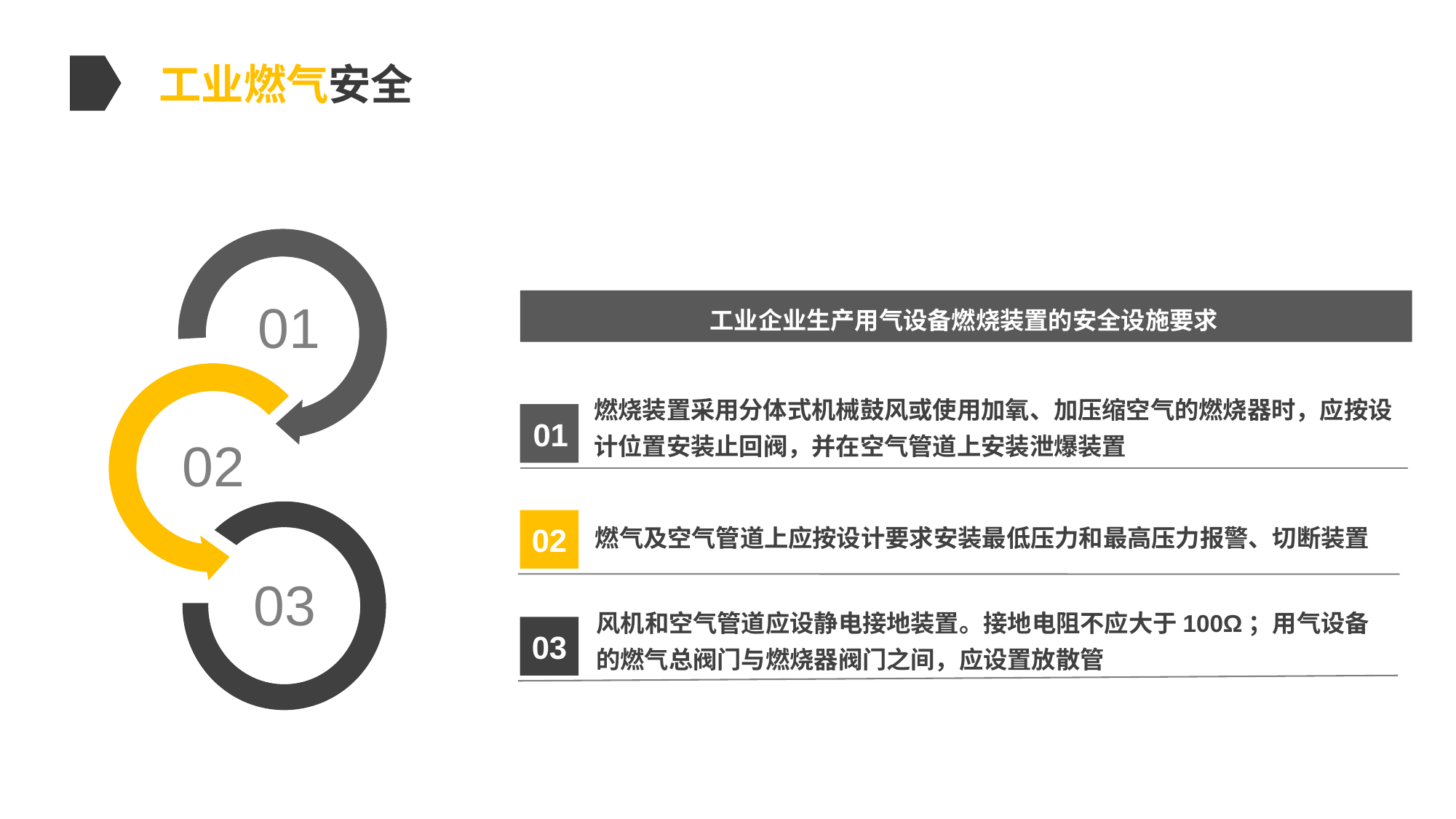

工业燃气安全

01

工业企业生产用气设备燃烧装置的安全设施要求

燃烧装置采用分体式机械鼓风或使用加氧、加压缩空气的燃烧器时，应按设
计位置安装止回阀，并在空气管道上安装泄爆装置

01
02

燃气及空气管道上应按设计要求安装最低压力和最高压力报警、切断装置

02
03
风机和空气管道应设静电接地装置。接地电阻不应大于100Ω；用气设备的燃气总阀门与燃烧器阀门之间，应设置放散管

03